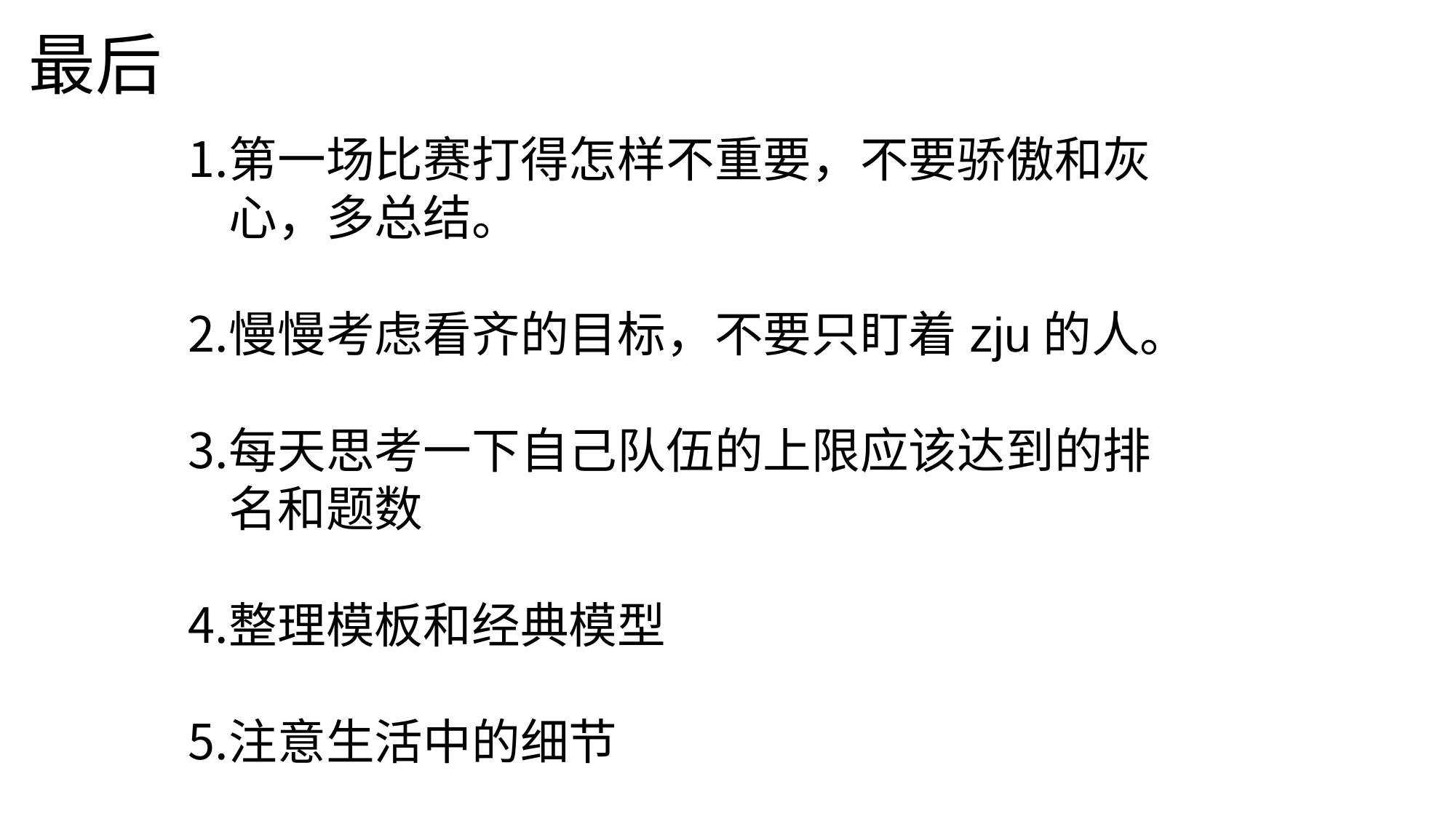

# 最后

第一场比赛打得怎样不重要，不要骄傲和灰心，多总结。

慢慢考虑看齐的目标，不要只盯着zju的人。

每天思考一下自己队伍的上限应该达到的排名和题数

整理模板和经典模型

注意生活中的细节